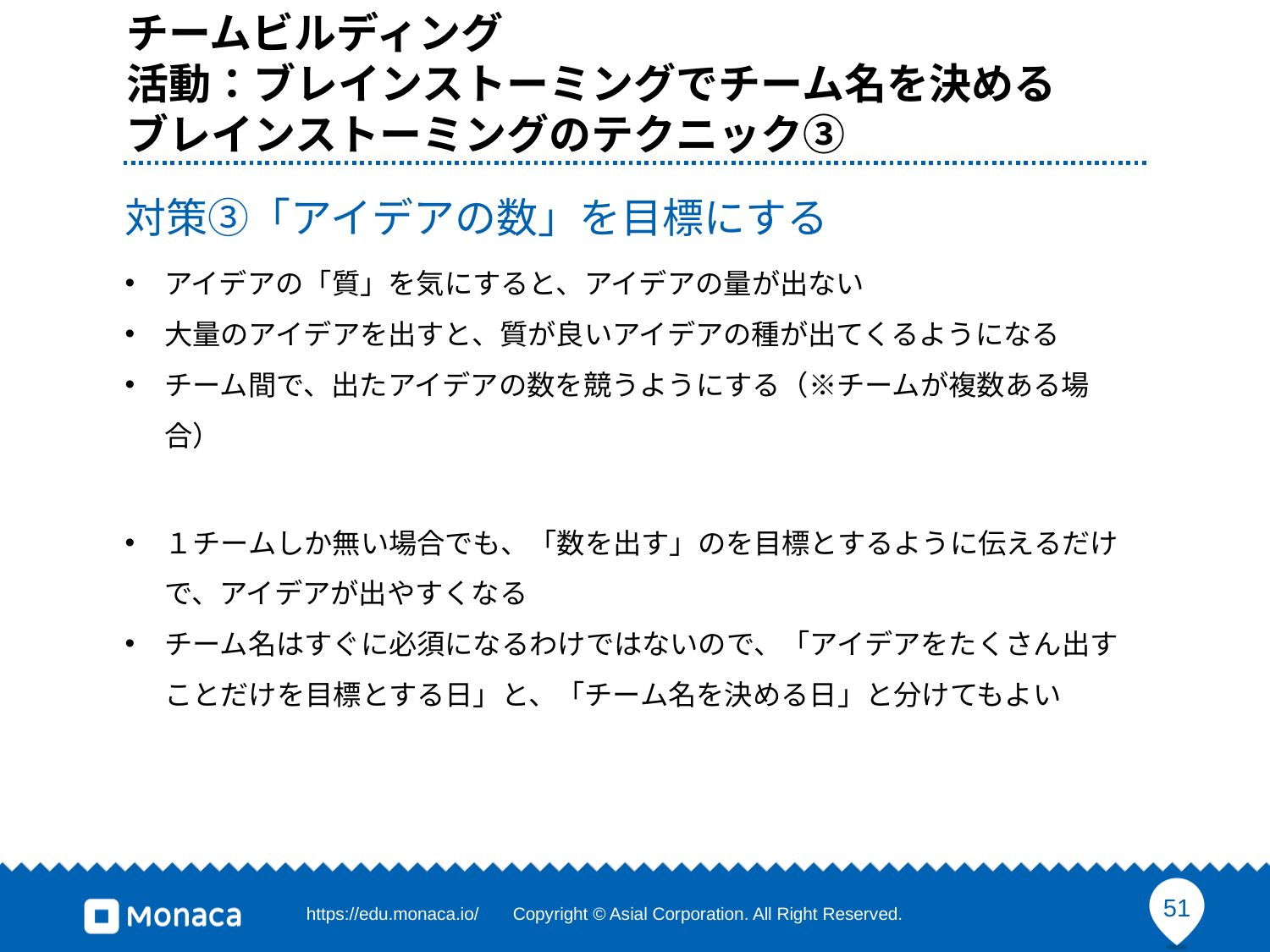

# チームビルディング 活動：ブレインストーミングでチーム名を決める ブレインストーミングのテクニック③
対策③「アイデアの数」を目標にする
アイデアの「質」を気にすると、アイデアの量が出ない
大量のアイデアを出すと、質が良いアイデアの種が出てくるようになる
チーム間で、出たアイデアの数を競うようにする（※チームが複数ある場合）

１チームしか無い場合でも、「数を出す」のを目標とするように伝えるだけで、アイデアが出やすくなる
チーム名はすぐに必須になるわけではないので、「アイデアをたくさん出すことだけを目標とする日」と、「チーム名を決める日」と分けてもよい